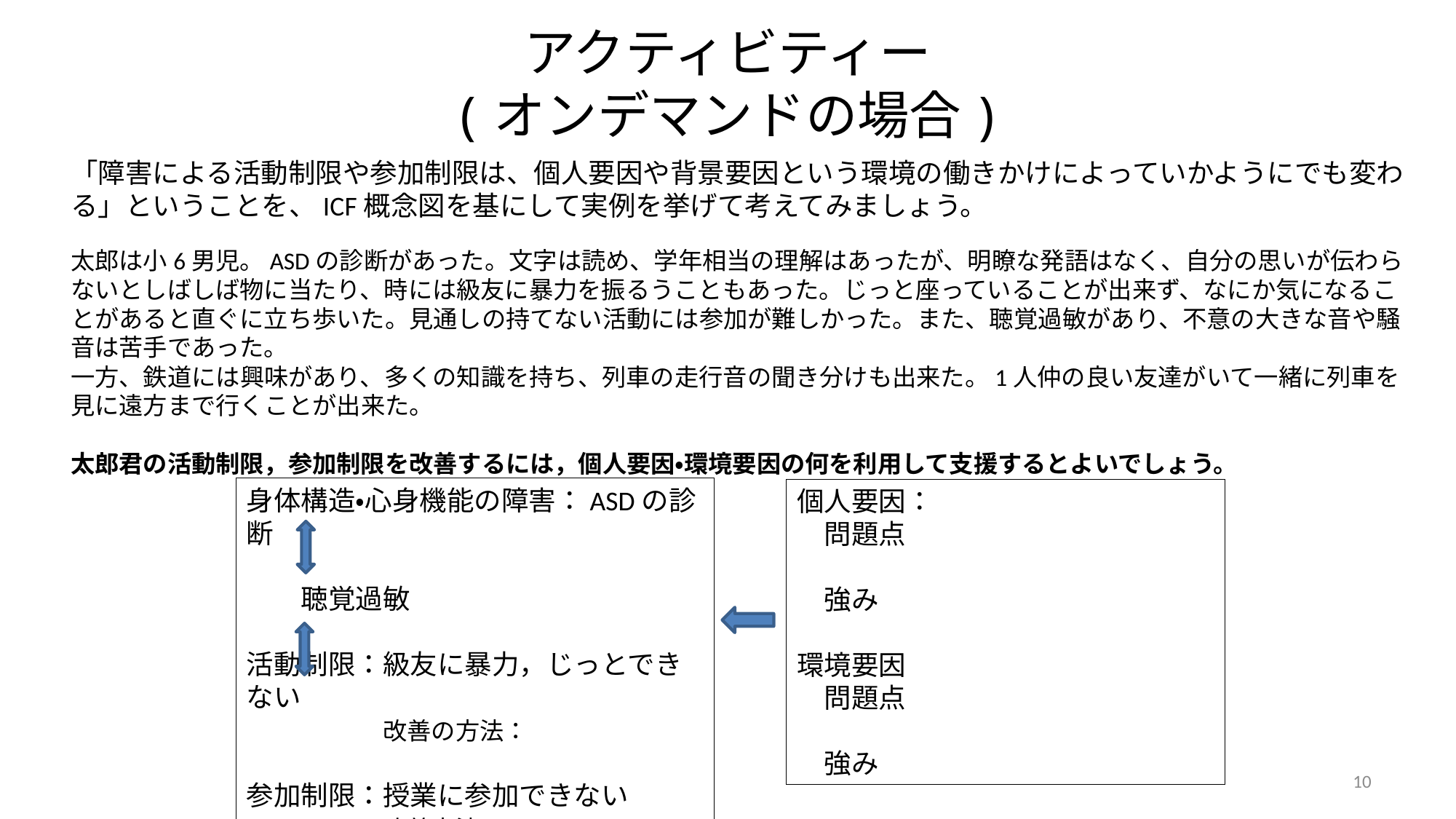

# アクティビティー (オンデマンドの場合)
「障害による活動制限や参加制限は、個人要因や背景要因という環境の働きかけによっていかようにでも変わる」ということを、ICF概念図を基にして実例を挙げて考えてみましょう。
太郎は小6男児。ASDの診断があった。文字は読め、学年相当の理解はあったが、明瞭な発語はなく、自分の思いが伝わらないとしばしば物に当たり、時には級友に暴力を振るうこともあった。じっと座っていることが出来ず、なにか気になることがあると直ぐに立ち歩いた。見通しの持てない活動には参加が難しかった。また、聴覚過敏があり、不意の大きな音や騒音は苦手であった。
一方、鉄道には興味があり、多くの知識を持ち、列車の走行音の聞き分けも出来た。1人仲の良い友達がいて一緒に列車を見に遠方まで行くことが出来た。

太郎君の活動制限，参加制限を改善するには，個人要因・環境要因の何を利用して支援するとよいでしょう。
身体構造・心身機能の障害：ASDの診断
　　　　　　　　　　　　　　　　　　聴覚過敏

活動制限：級友に暴力，じっとできない
　　　　　改善の方法：

参加制限：授業に参加できない
　　　　　改善方法：

個人要因：
　問題点

　強み

環境要因
　問題点

　強み

10